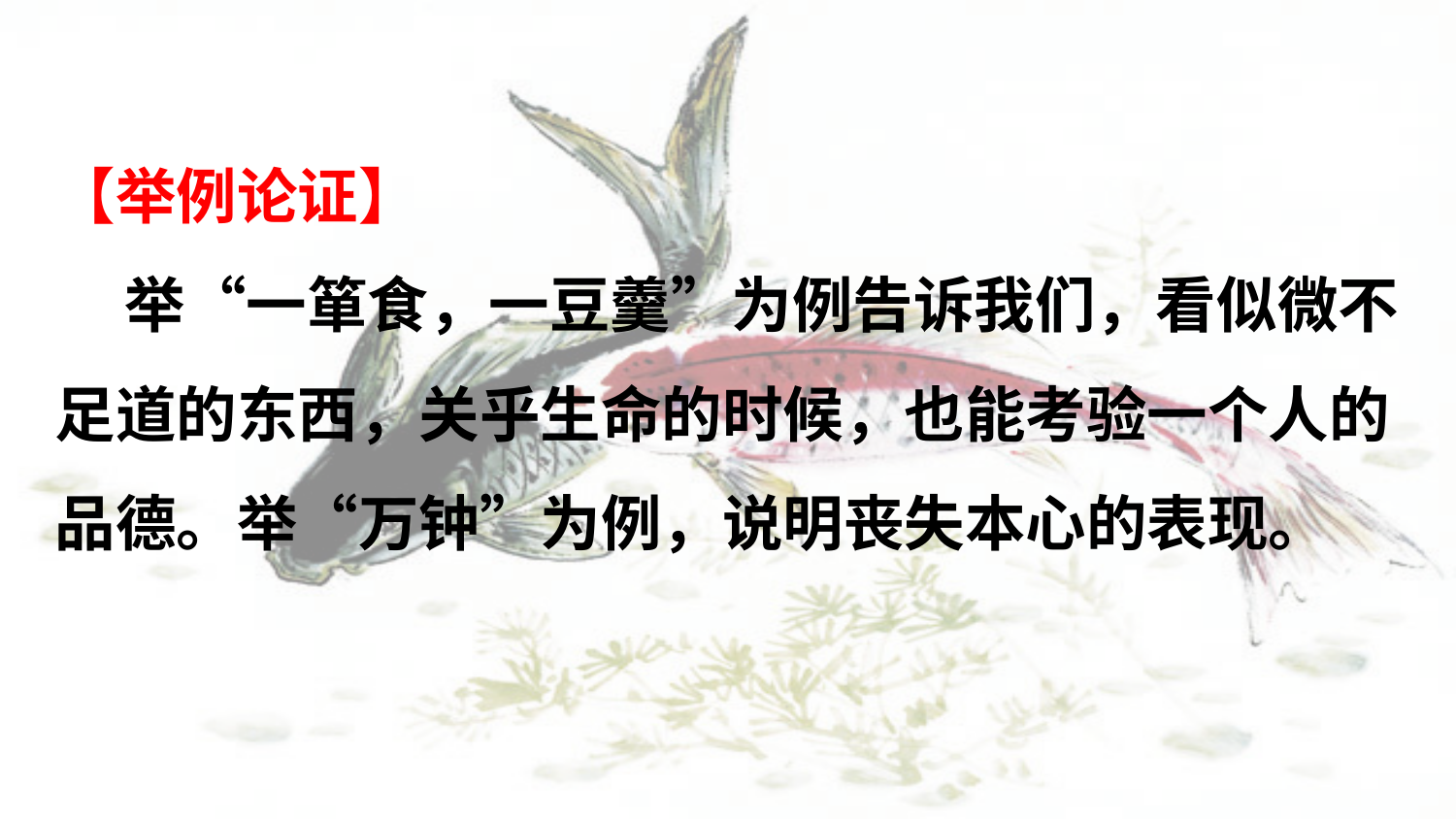

【举例论证】
    举“一箪食，一豆羹”为例告诉我们，看似微不足道的东西，关乎生命的时候，也能考验一个人的品德。举“万钟”为例，说明丧失本心的表现。